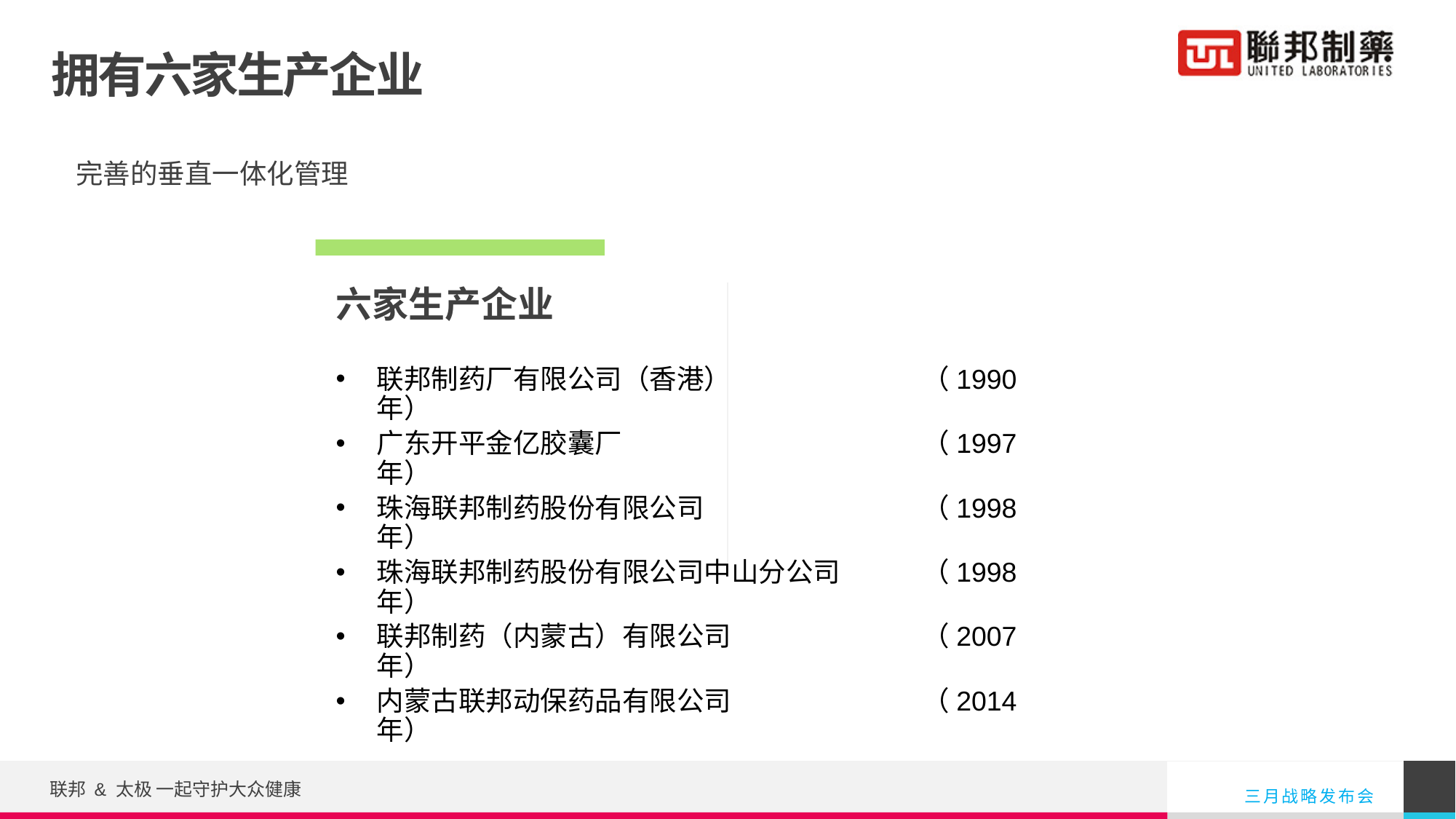

# 拥有六家生产企业
完善的垂直一体化管理

六家生产企业
联邦制药厂有限公司（香港）		（1990年）
广东开平金亿胶囊厂			（1997年）
珠海联邦制药股份有限公司		（1998年）
珠海联邦制药股份有限公司中山分公司	（1998年）
联邦制药（内蒙古）有限公司		（2007年）
内蒙古联邦动保药品有限公司		（2014年）
6

联邦 & 太极 一起守护大众健康